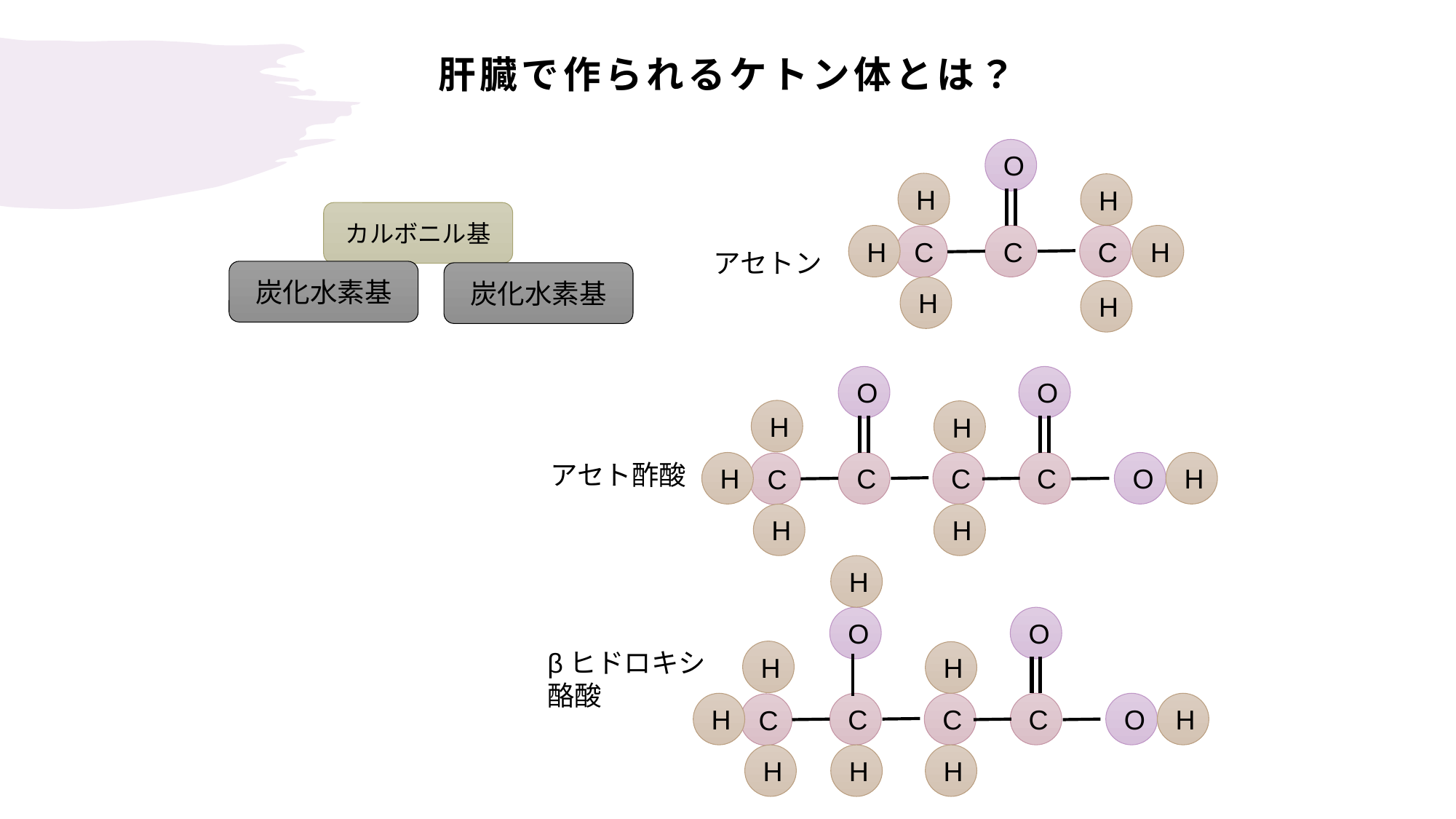

# 肝臓で作られるケトン体とは？
O
H
H
カルボニル基
H
C
C
H
C
アセトン
炭化水素基
炭化水素基
H
H
O
O
H
H
アセト酢酸
H
C
C
C
O
H
C
H
H
H
O
O
βヒドロキシ
酪酸
H
H
H
C
C
C
O
H
C
H
H
H